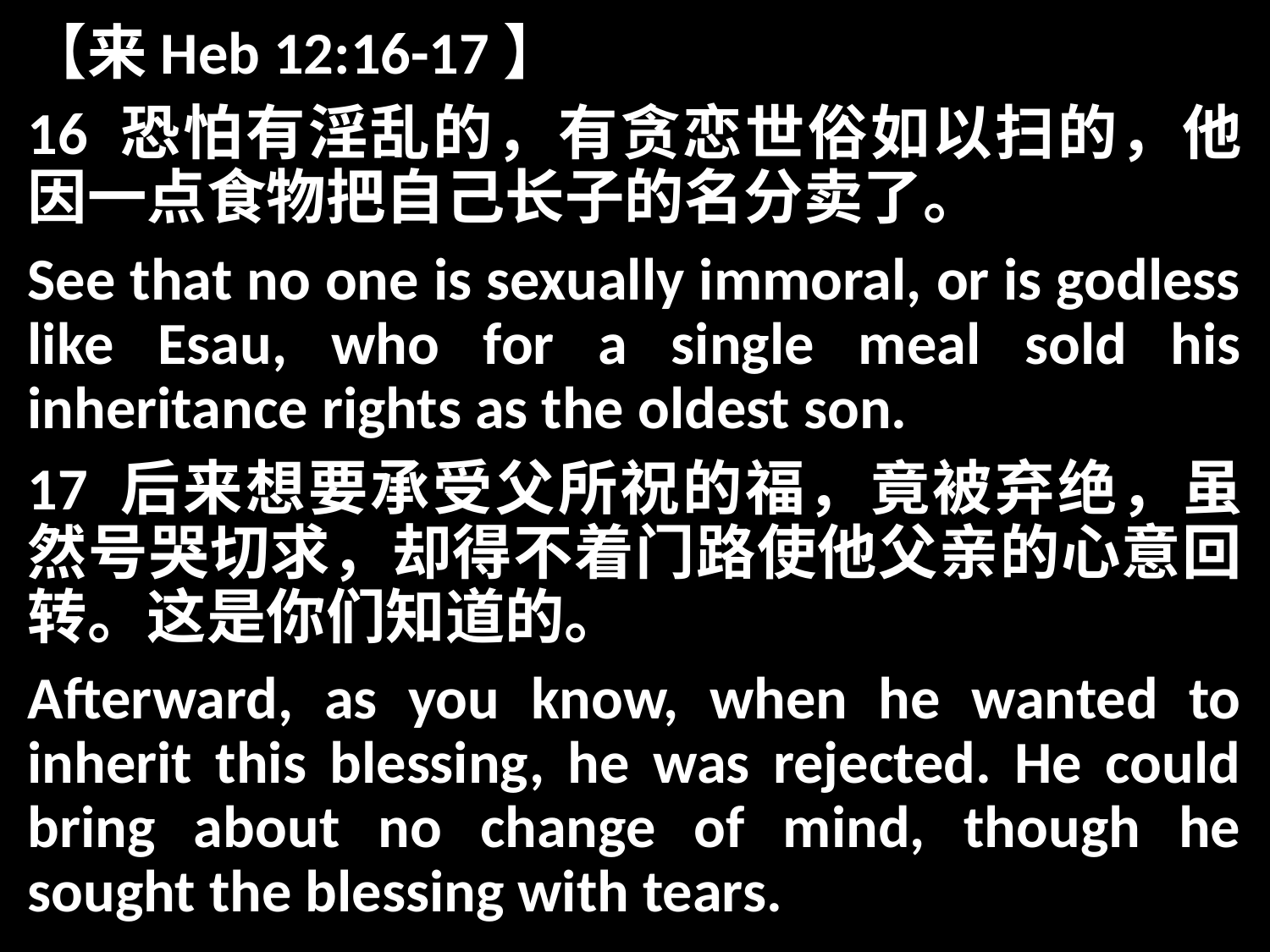

【来Heb 12:16-17】
16 恐怕有淫乱的，有贪恋世俗如以扫的，他因一点食物把自己长子的名分卖了。
See that no one is sexually immoral, or is godless like Esau, who for a single meal sold his inheritance rights as the oldest son.
17 后来想要承受父所祝的福，竟被弃绝，虽然号哭切求，却得不着门路使他父亲的心意回转。这是你们知道的。
Afterward, as you know, when he wanted to inherit this blessing, he was rejected. He could bring about no change of mind, though he sought the blessing with tears.